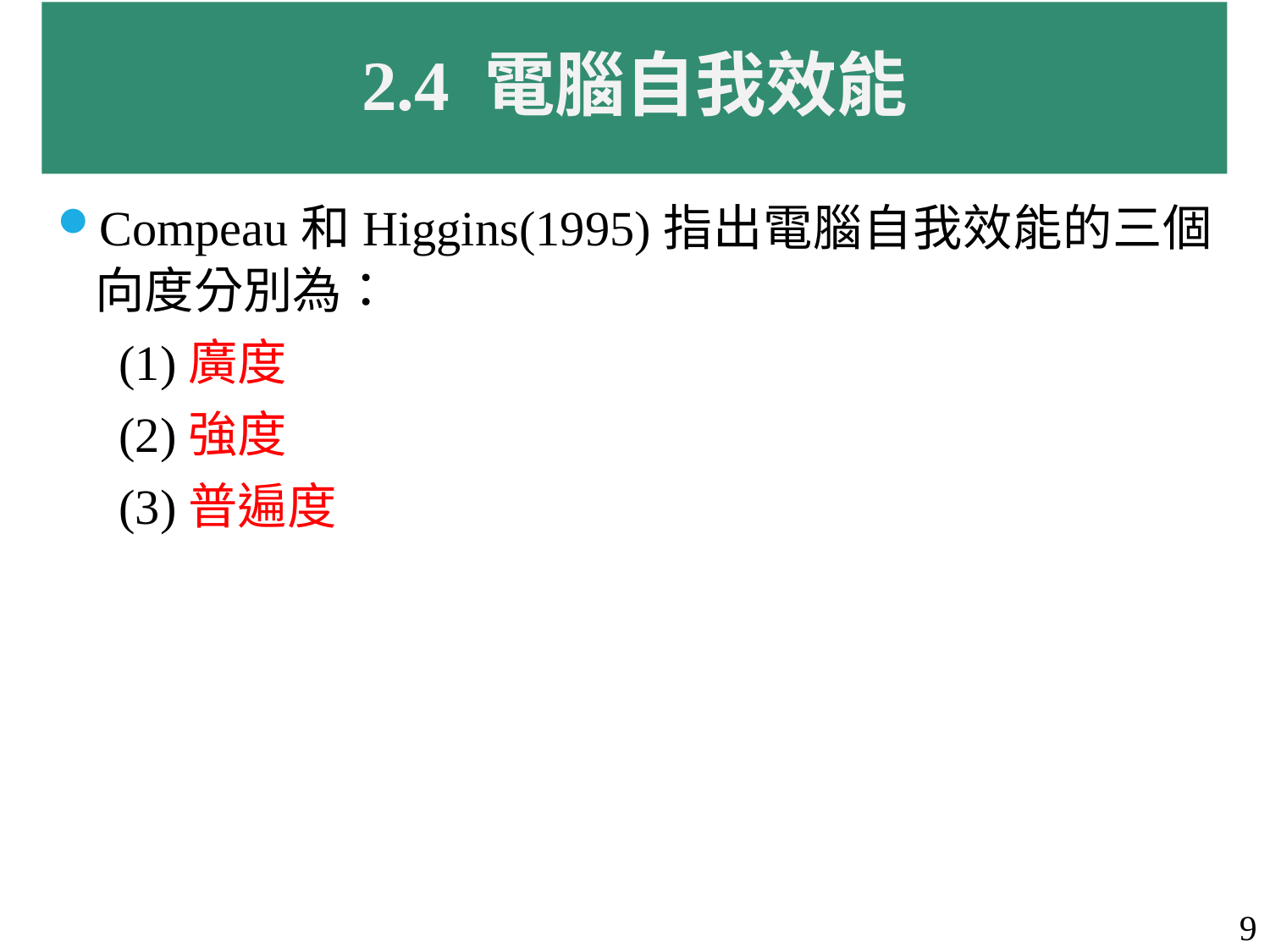

# 2.4 電腦自我效能
Compeau和Higgins(1995)指出電腦自我效能的三個向度分別為：
     (1)廣度
     (2)強度
     (3)普遍度
2012/5/26
9